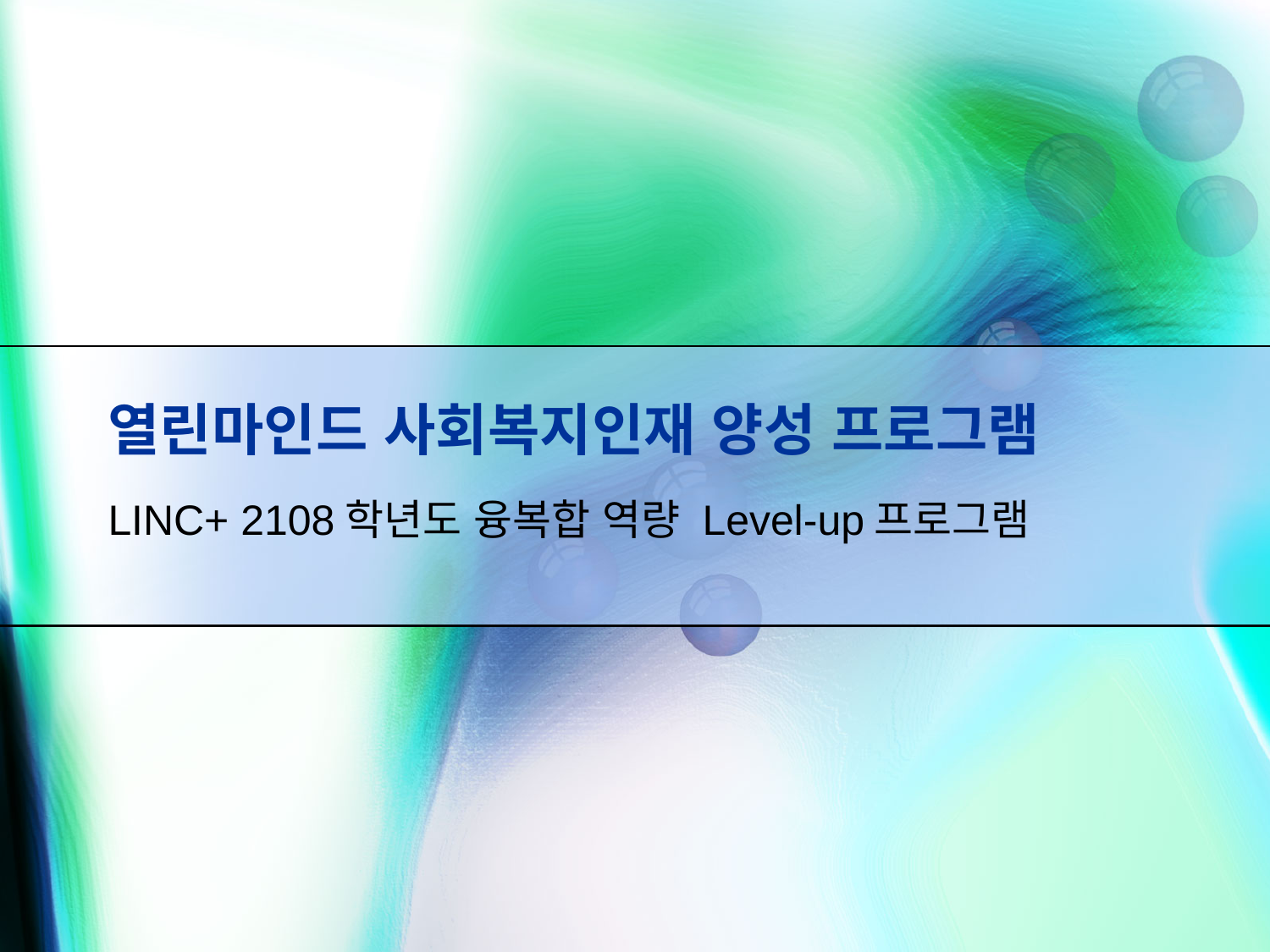

# 열린마인드 사회복지인재 양성 프로그램
LINC+ 2108학년도 융복합 역량 Level-up프로그램